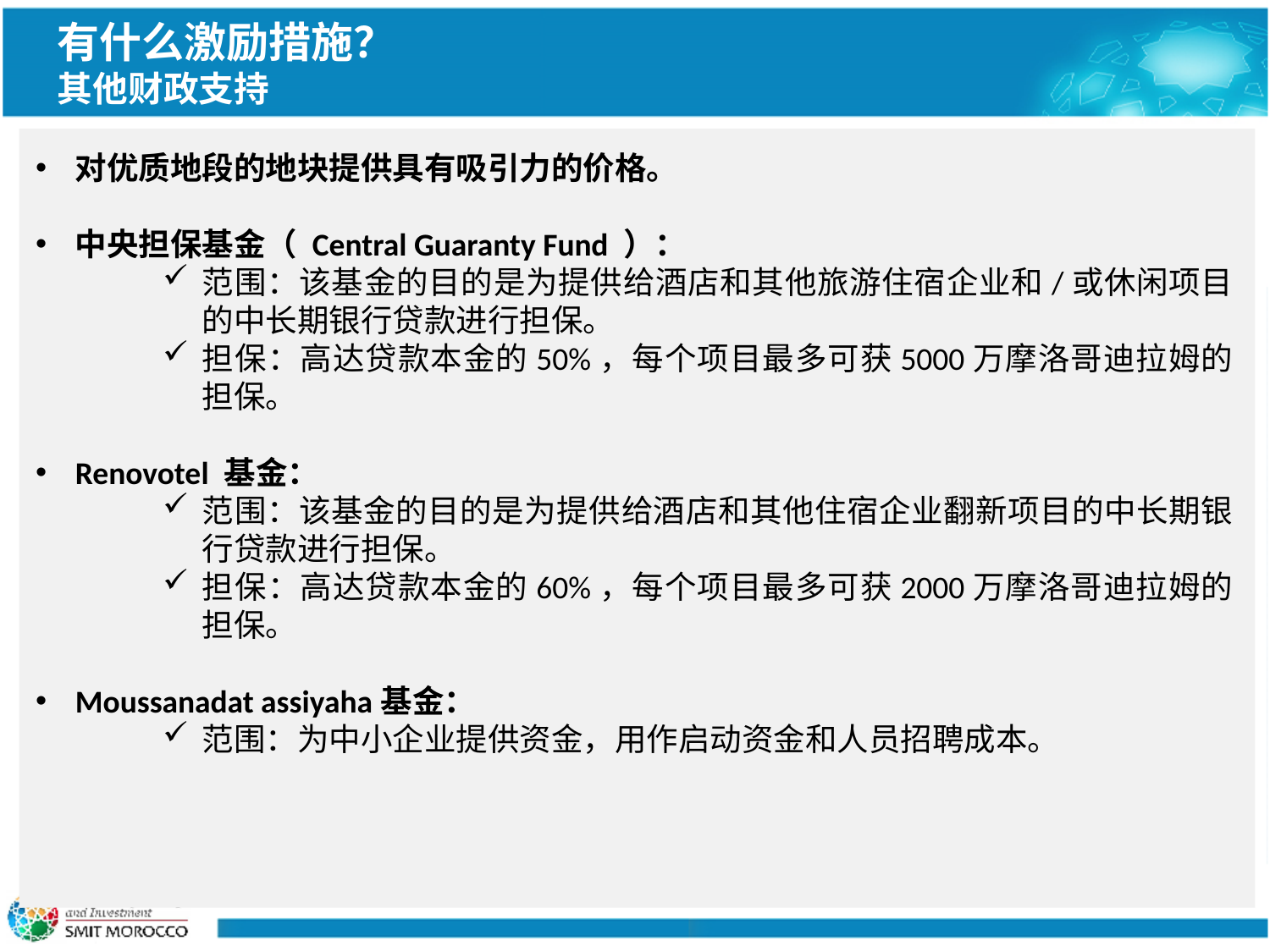

有什么激励措施？
其他财政支持

对优质地段的地块提供具有吸引力的价格。

中央担保基金（ Central Guaranty Fund ）：
范围：该基金的目的是为提供给酒店和其他旅游住宿企业和/或休闲项目的中长期银行贷款进行担保。
担保：高达贷款本金的50%，每个项目最多可获5000万摩洛哥迪拉姆的担保。

Renovotel 基金：
范围：该基金的目的是为提供给酒店和其他住宿企业翻新项目的中长期银行贷款进行担保。
担保：高达贷款本金的60%，每个项目最多可获2000万摩洛哥迪拉姆的担保。

Moussanadat assiyaha基金：
范围：为中小企业提供资金，用作启动资金和人员招聘成本。